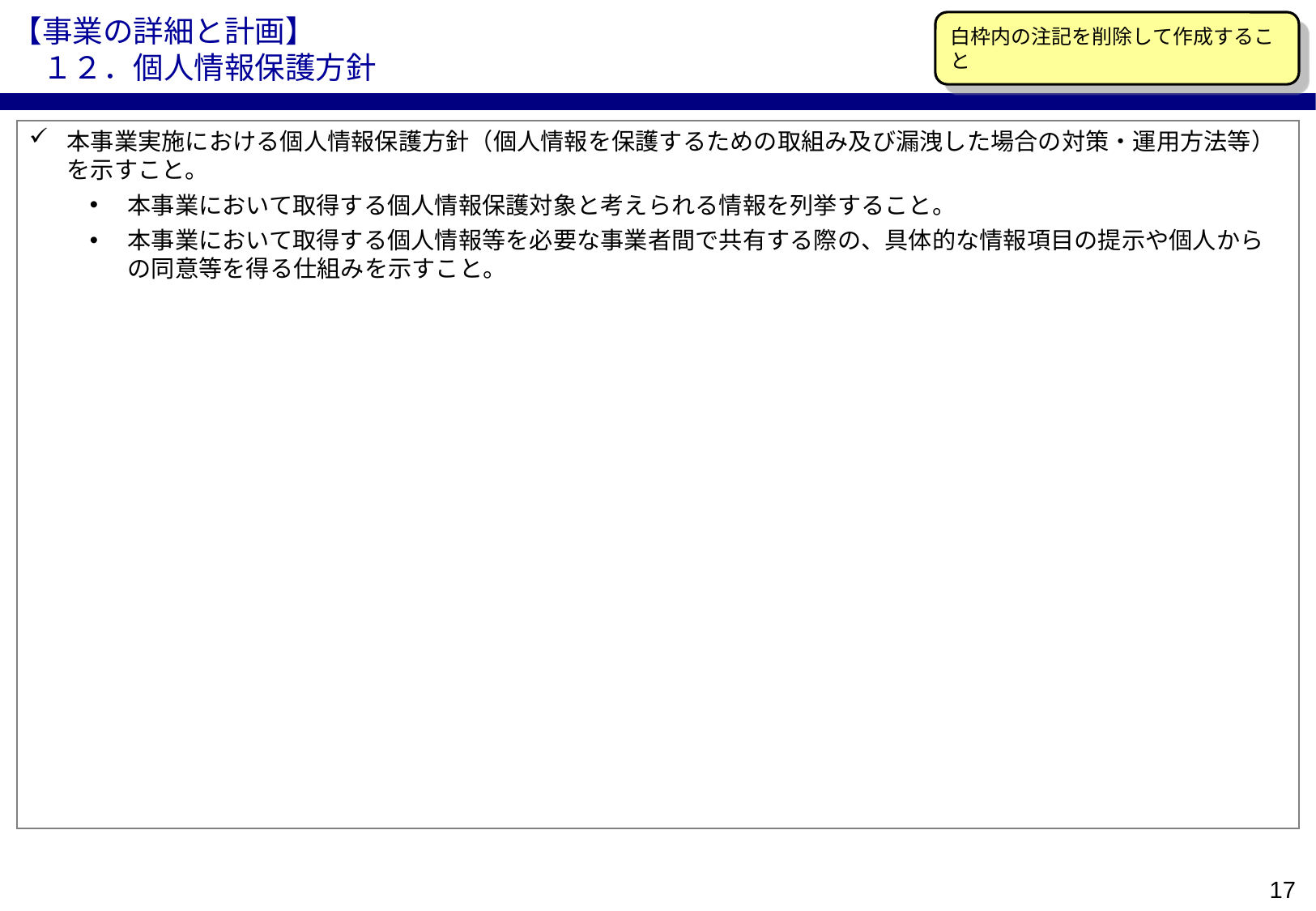

【事業の詳細と計画】
　１２．個人情報保護方針
白枠内の注記を削除して作成すること
本事業実施における個人情報保護方針（個人情報を保護するための取組み及び漏洩した場合の対策・運用方法等）を示すこと。
本事業において取得する個人情報保護対象と考えられる情報を列挙すること。
本事業において取得する個人情報等を必要な事業者間で共有する際の、具体的な情報項目の提示や個人からの同意等を得る仕組みを示すこと。